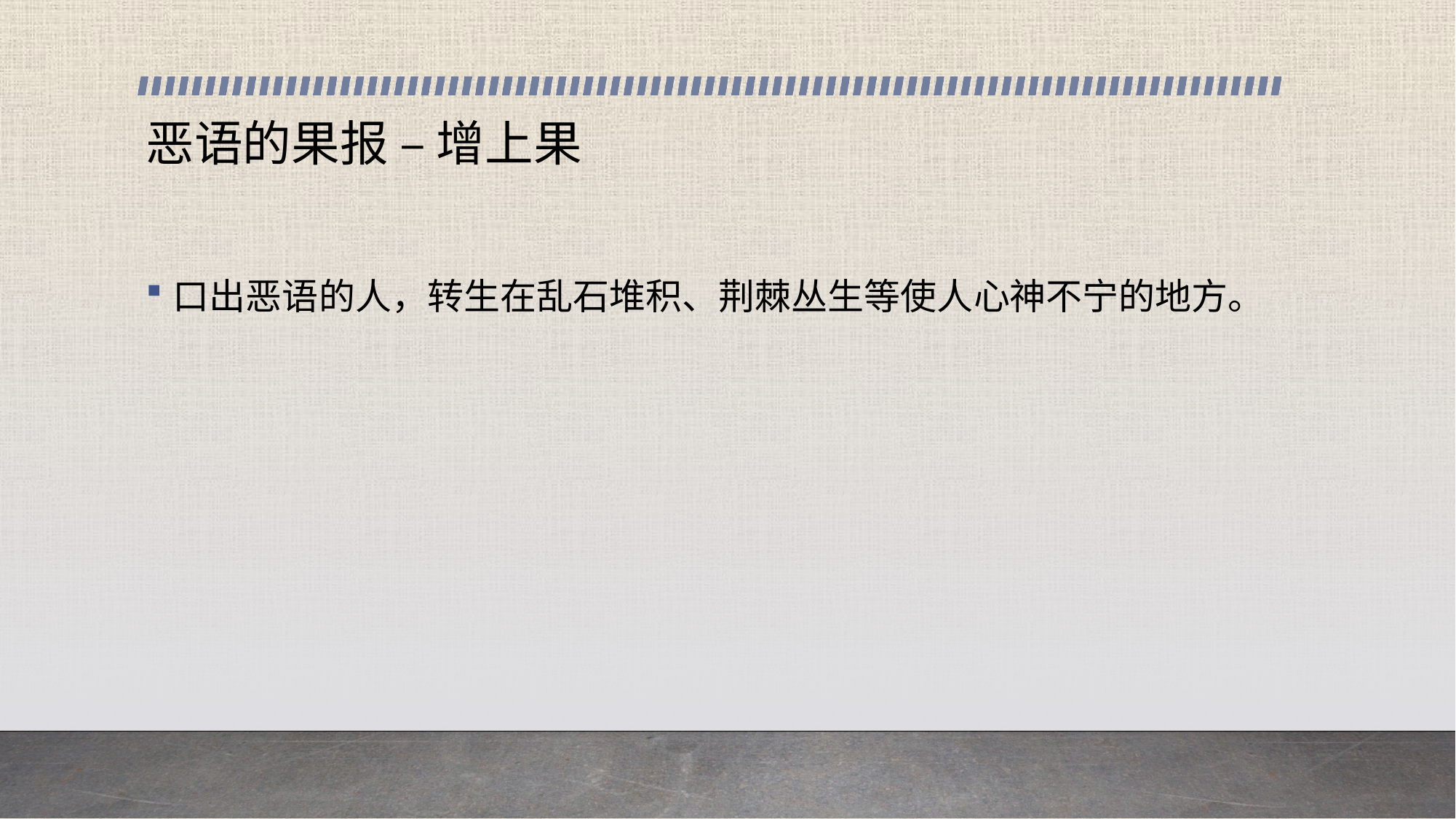

# 恶语的果报 – 增上果
口出恶语的人，转生在乱石堆积、荆棘丛生等使人心神不宁的地方。